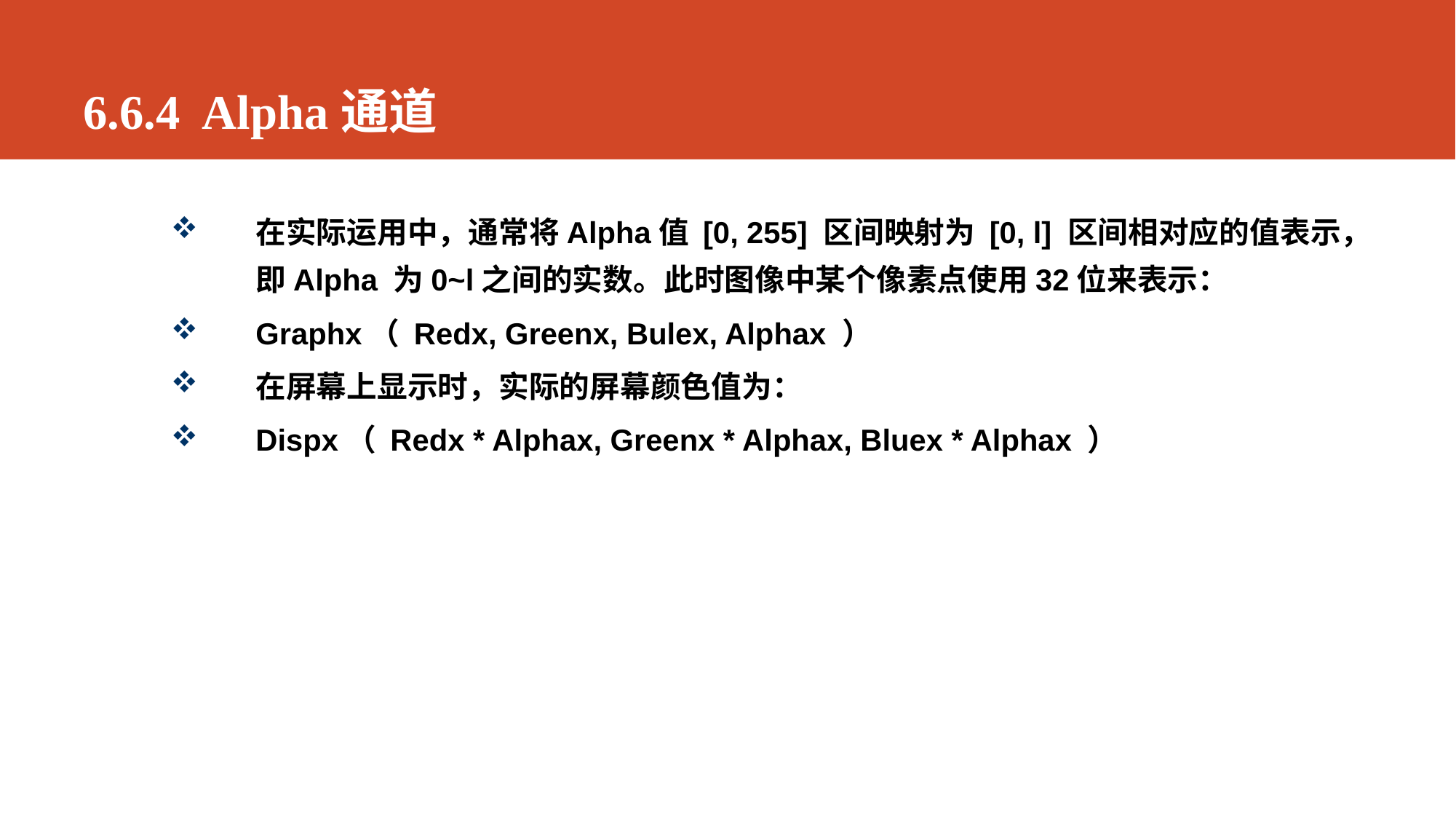

# 6.6.4  Alpha通道
在实际运用中，通常将Alpha值 [0, 255] 区间映射为 [0, l] 区间相对应的值表示，即Alpha 为0~l之间的实数。此时图像中某个像素点使用32位来表示：
Graphx（ Redx, Greenx, Bulex, Alphax ）
在屏幕上显示时，实际的屏幕颜色值为：
Dispx（ Redx * Alphax, Greenx * Alphax, Bluex * Alphax ）